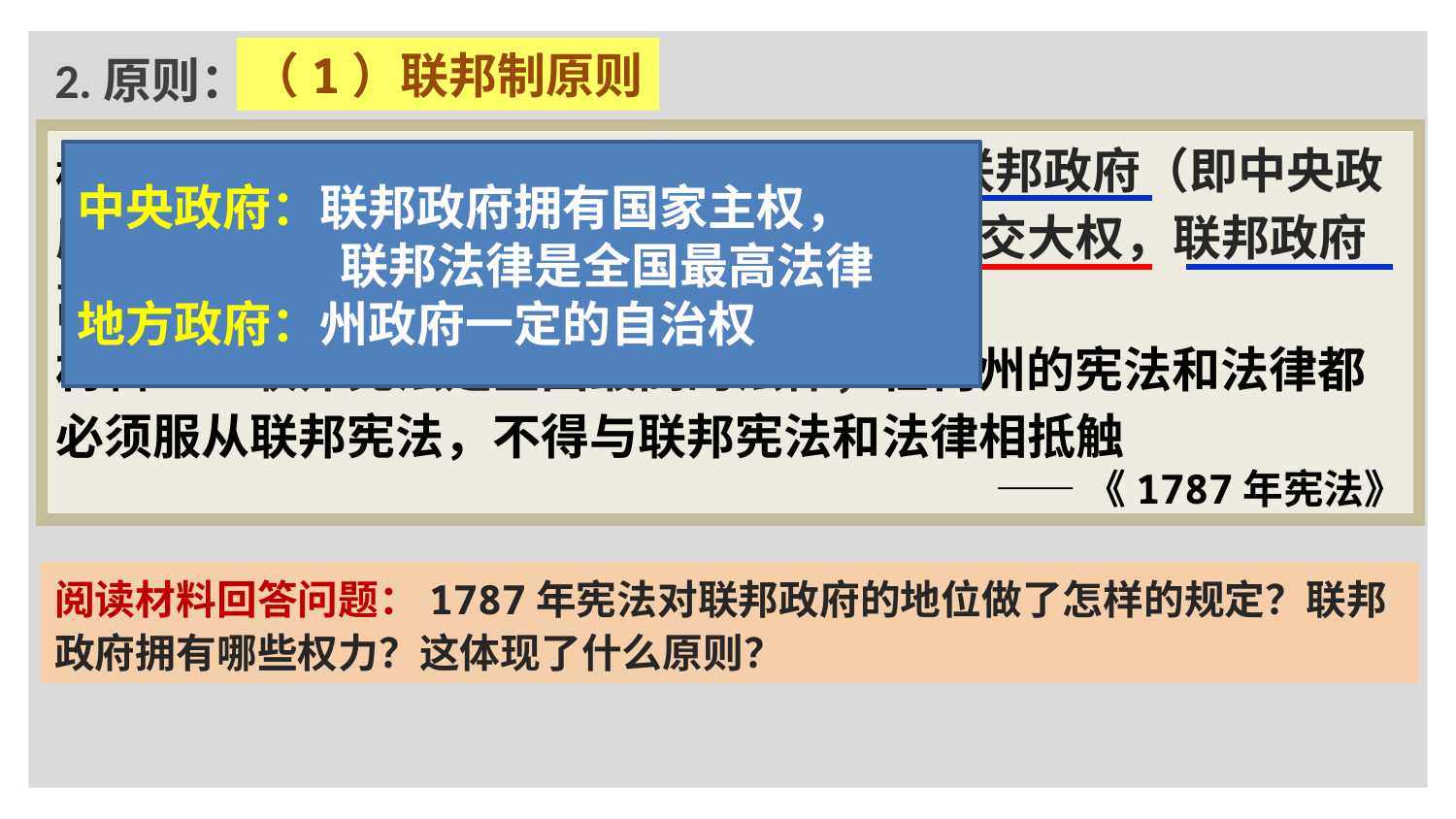

（1）联邦制原则
2.原则：
材料一：建立一个体现独立主权的强有力的联邦政府（即中央政府），联邦政府拥有政治、经济、军事和外交大权，联邦政府高于各个州，是唯一的主权单位。
材料二：联邦宪法是全国最高的法律，任何州的宪法和法律都必须服从联邦宪法，不得与联邦宪法和法律相抵触
 ——《1787年宪法》
中央政府：联邦政府拥有国家主权，
                       联邦法律是全国最高法律
地方政府：州政府一定的自治权
阅读材料回答问题：1787年宪法对联邦政府的地位做了怎样的规定？联邦政府拥有哪些权力？这体现了什么原则？